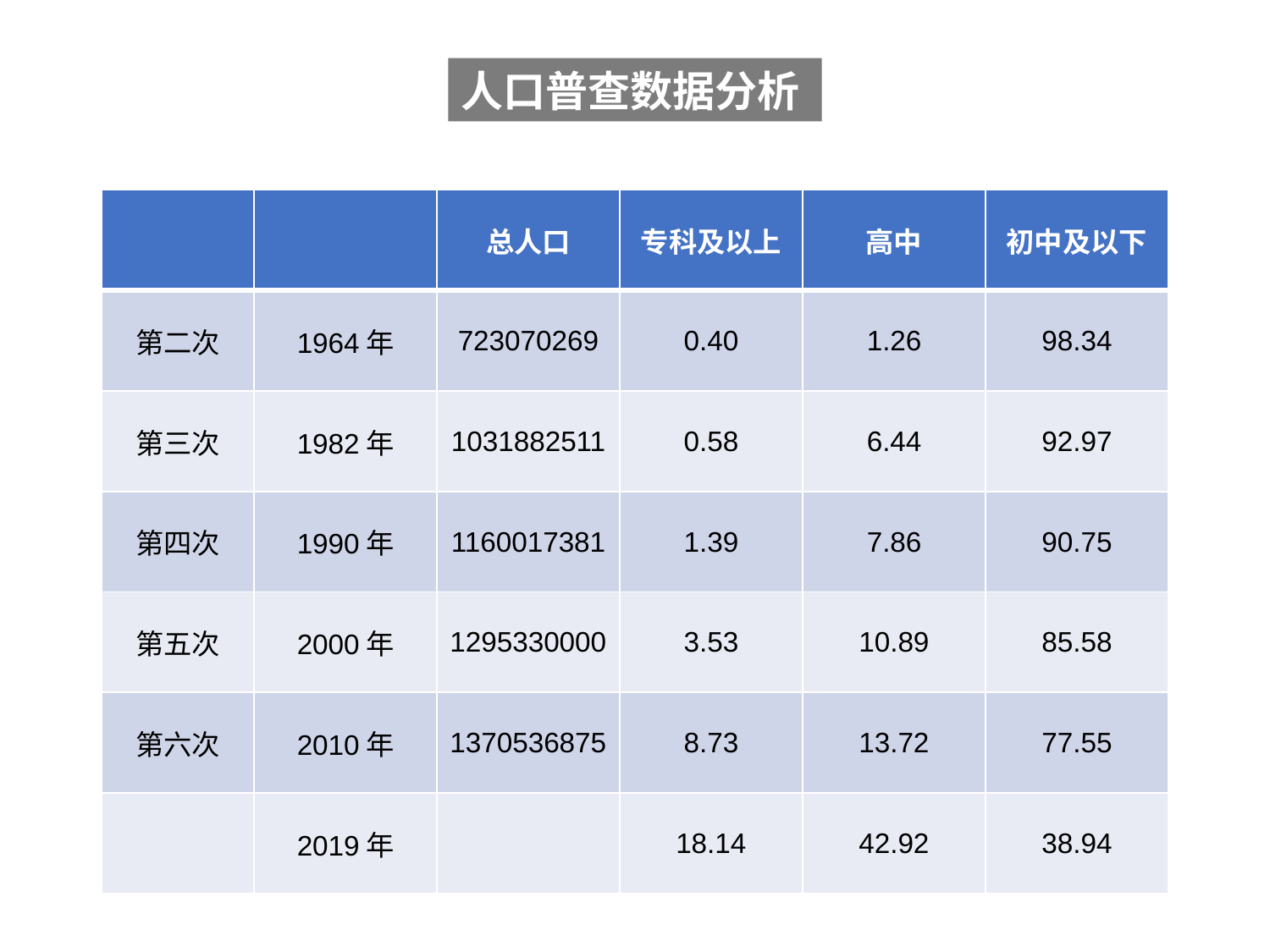

人口普查数据分析
|  |  | 总人口 | 专科及以上 | 高中 | 初中及以下 |
| --- | --- | --- | --- | --- | --- |
| 第二次 | 1964年 | 723070269 | 0.40 | 1.26 | 98.34 |
| 第三次 | 1982年 | 1031882511 | 0.58 | 6.44 | 92.97 |
| 第四次 | 1990年 | 1160017381 | 1.39 | 7.86 | 90.75 |
| 第五次 | 2000年 | 1295330000 | 3.53 | 10.89 | 85.58 |
| 第六次 | 2010年 | 1370536875 | 8.73 | 13.72 | 77.55 |
|  | 2019年 |  | 18.14 | 42.92 | 38.94 |